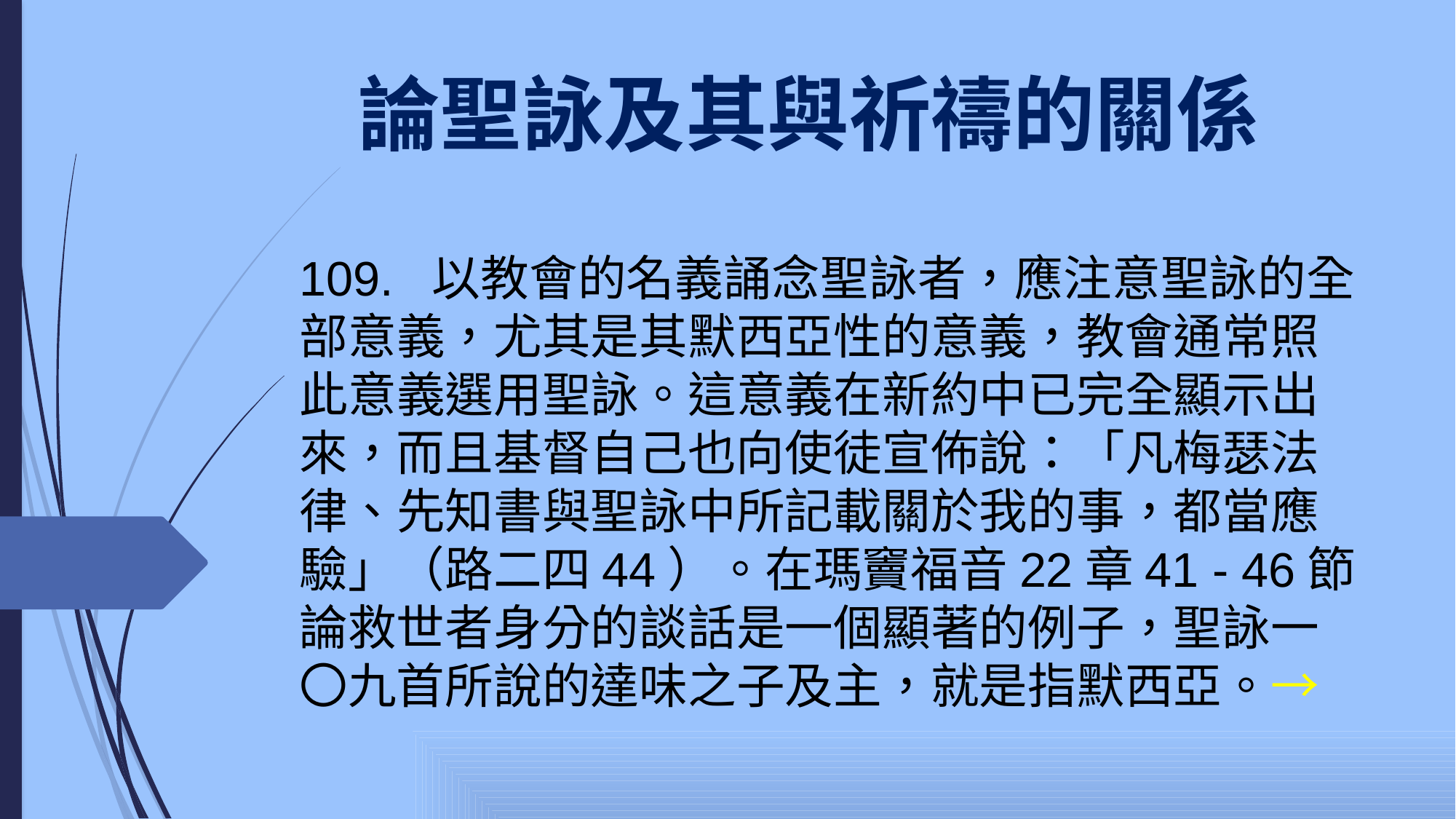

# 論聖詠及其與祈禱的關係
109.  以教會的名義誦念聖詠者，應注意聖詠的全部意義，尤其是其默西亞性的意義，教會通常照此意義選用聖詠。這意義在新約中已完全顯示出來，而且基督自己也向使徒宣佈說：「凡梅瑟法律、先知書與聖詠中所記載關於我的事，都當應驗」（路二四44）。在瑪竇福音22章41 - 46節論救世者身分的談話是一個顯著的例子，聖詠一〇九首所說的達味之子及主，就是指默西亞。→